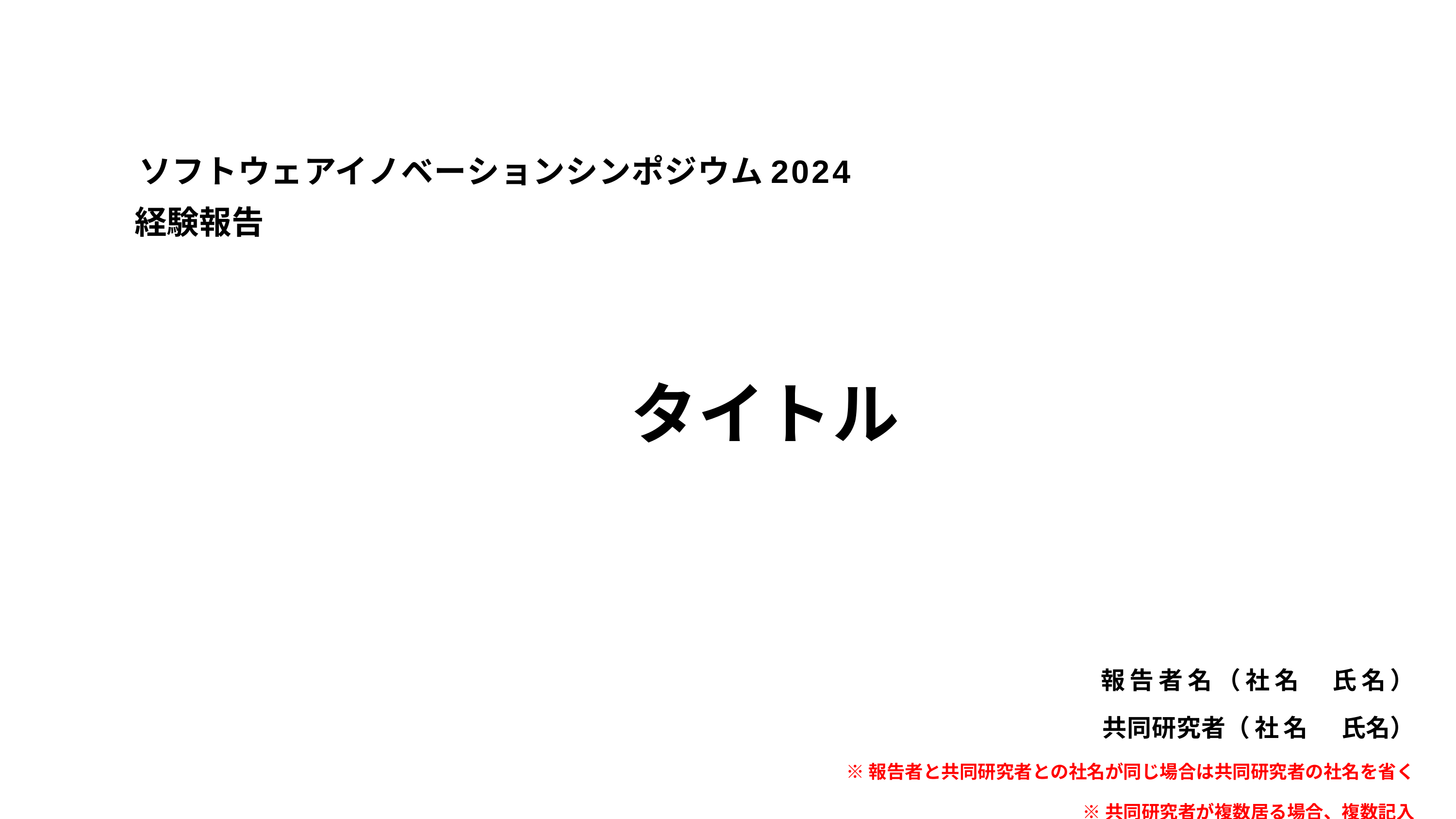

ソフトウェアイノベーションシンポジウム2024
経験報告
タイトル
報告者名（社名　氏名）
共同研究者（社名　氏名）
※報告者と共同研究者との社名が同じ場合は共同研究者の社名を省く
※共同研究者が複数居る場合、複数記入